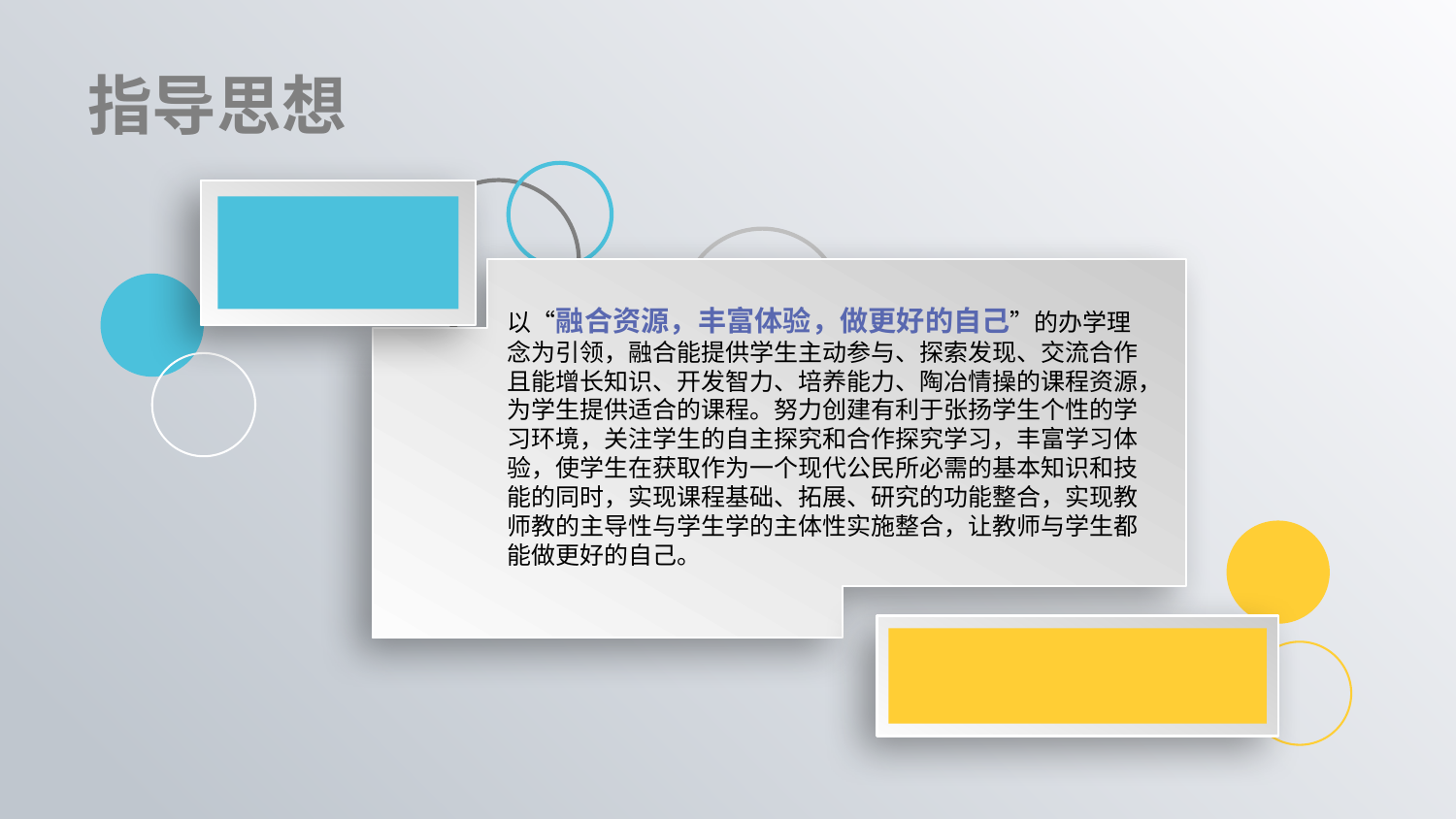

# 指导思想

以“融合资源，丰富体验，做更好的自己”的办学理念为引领，融合能提供学生主动参与、探索发现、交流合作且能增长知识、开发智力、培养能力、陶冶情操的课程资源，为学生提供适合的课程。努力创建有利于张扬学生个性的学习环境，关注学生的自主探究和合作探究学习，丰富学习体验，使学生在获取作为一个现代公民所必需的基本知识和技能的同时，实现课程基础、拓展、研究的功能整合，实现教师教的主导性与学生学的主体性实施整合，让教师与学生都能做更好的自己。